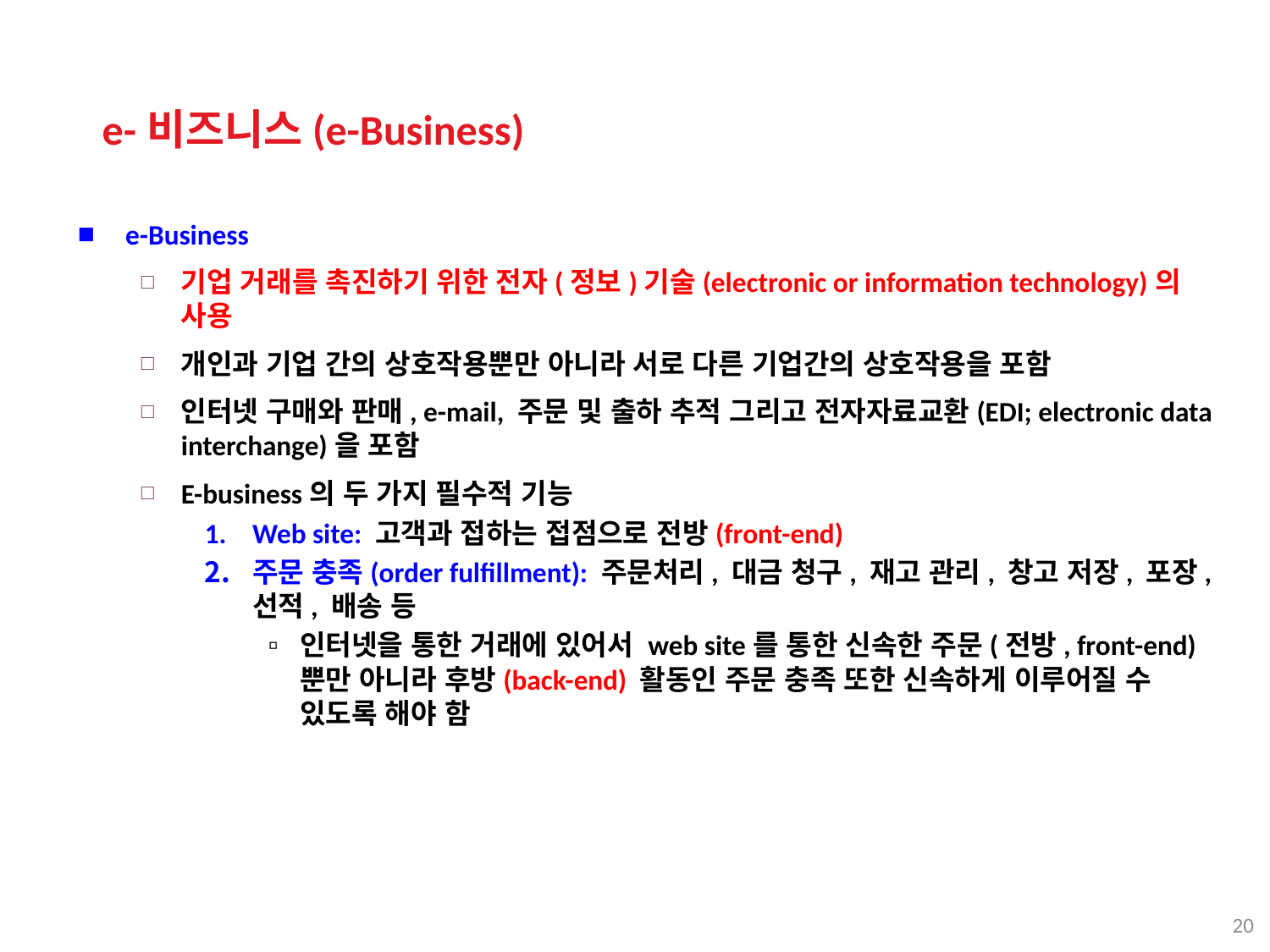

e-비즈니스(e-Business)
e-Business
기업 거래를 촉진하기 위한 전자(정보)기술(electronic or information technology)의 사용
개인과 기업 간의 상호작용뿐만 아니라 서로 다른 기업간의 상호작용을 포함
인터넷 구매와 판매, e-mail, 주문 및 출하 추적 그리고 전자자료교환(EDI; electronic data interchange)을 포함
E-business의 두 가지 필수적 기능
Web site: 고객과 접하는 접점으로 전방(front-end)
주문 충족(order fulfillment): 주문처리, 대금 청구, 재고 관리, 창고 저장, 포장, 선적, 배송 등
인터넷을 통한 거래에 있어서 web site를 통한 신속한 주문(전방, front-end) 뿐만 아니라 후방(back-end) 활동인 주문 충족 또한 신속하게 이루어질 수 있도록 해야 함

20